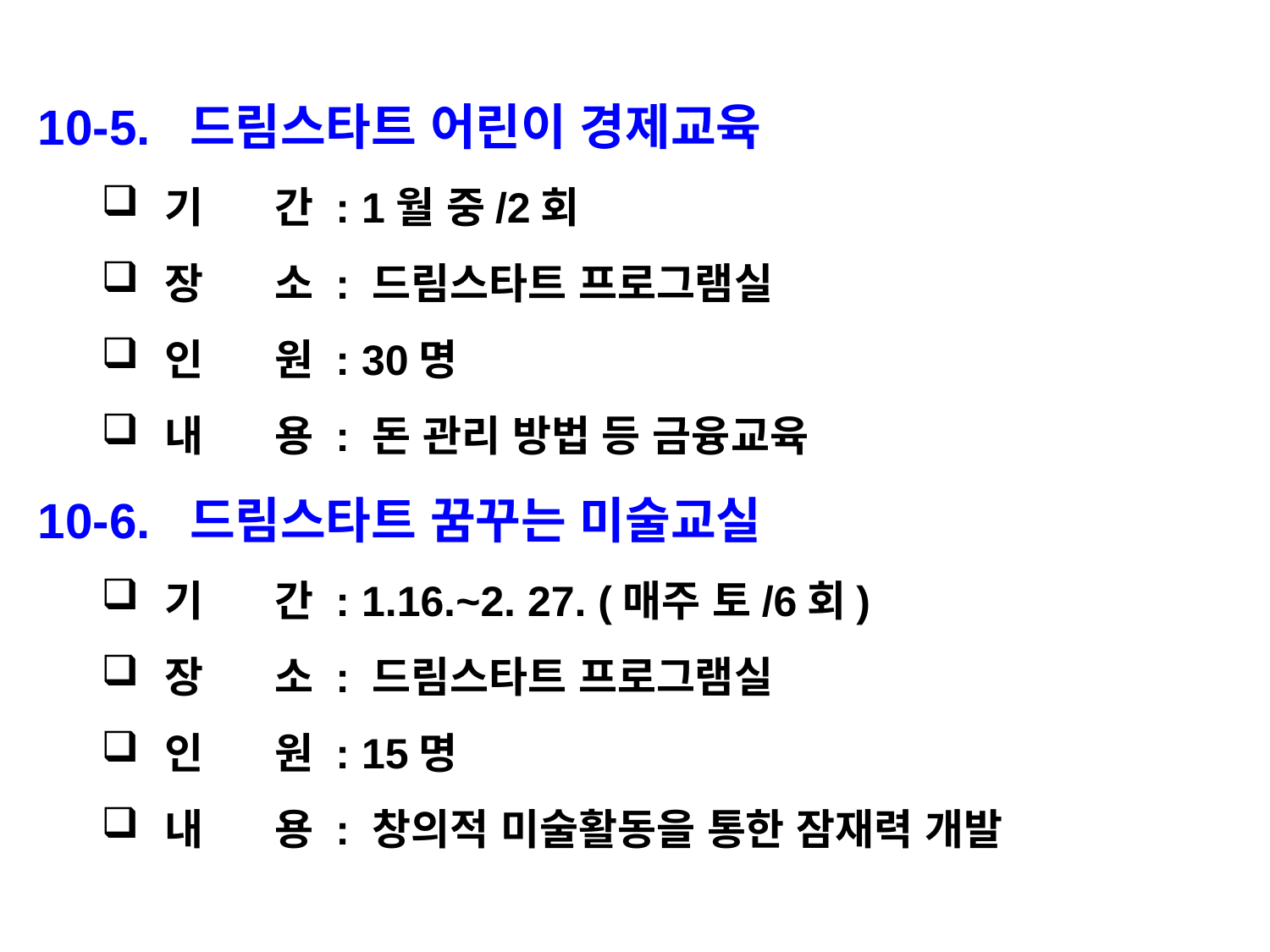

10-5.  드림스타트 어린이 경제교육
기      간 : 1월 중/2회
장      소 : 드림스타트 프로그램실
인      원 : 30명
내      용 : 돈 관리 방법 등 금융교육
10-6.  드림스타트 꿈꾸는 미술교실
기      간 : 1.16.~2. 27. (매주 토/6회)
장      소 : 드림스타트 프로그램실
인      원 : 15명
내      용 : 창의적 미술활동을 통한 잠재력 개발